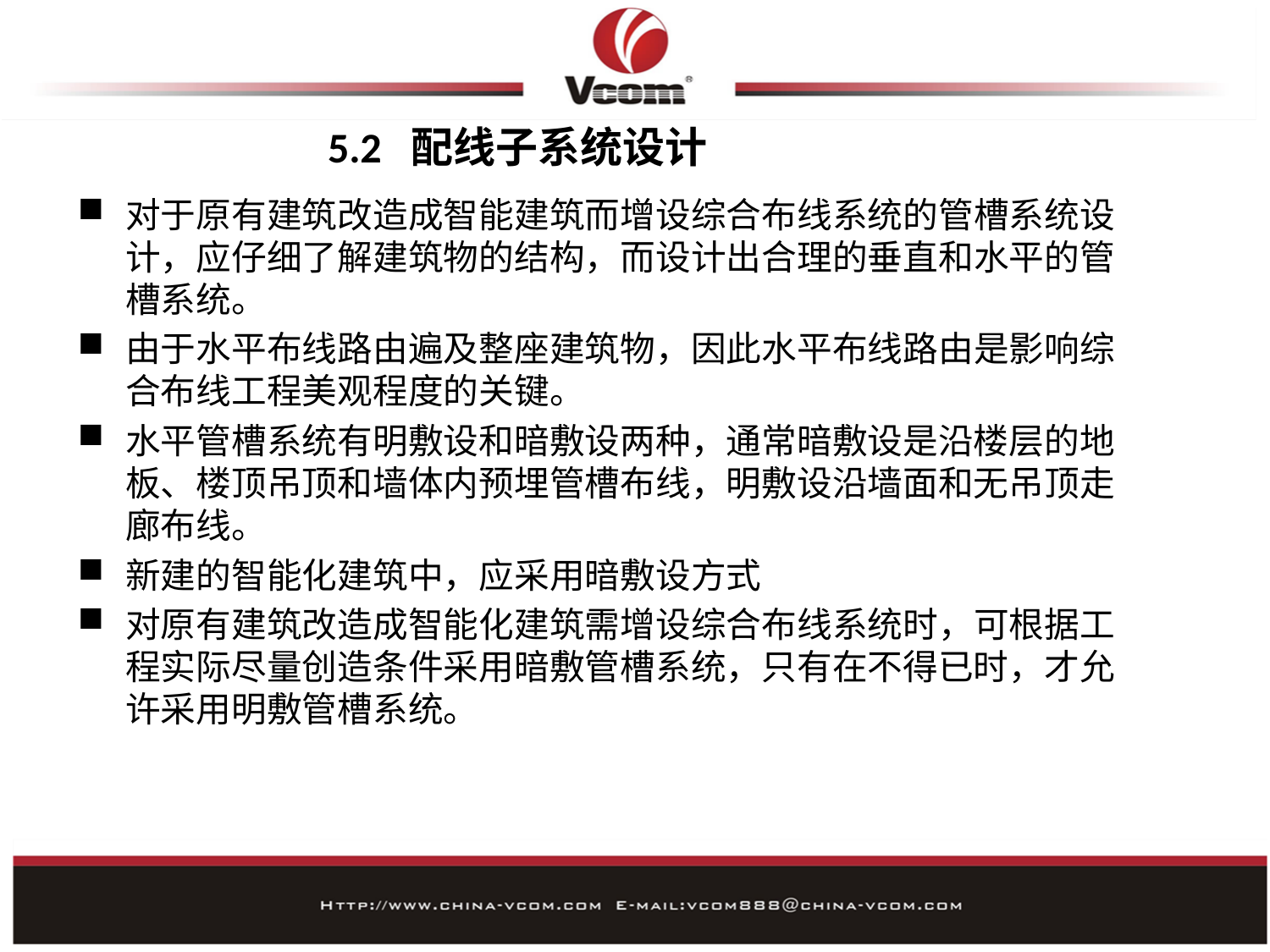

# 5.2  配线子系统设计
对于原有建筑改造成智能建筑而增设综合布线系统的管槽系统设计，应仔细了解建筑物的结构，而设计出合理的垂直和水平的管槽系统。
由于水平布线路由遍及整座建筑物，因此水平布线路由是影响综合布线工程美观程度的关键。
水平管槽系统有明敷设和暗敷设两种，通常暗敷设是沿楼层的地板、楼顶吊顶和墙体内预埋管槽布线，明敷设沿墙面和无吊顶走廊布线。
新建的智能化建筑中，应采用暗敷设方式
对原有建筑改造成智能化建筑需增设综合布线系统时，可根据工程实际尽量创造条件采用暗敷管槽系统，只有在不得已时，才允许采用明敷管槽系统。